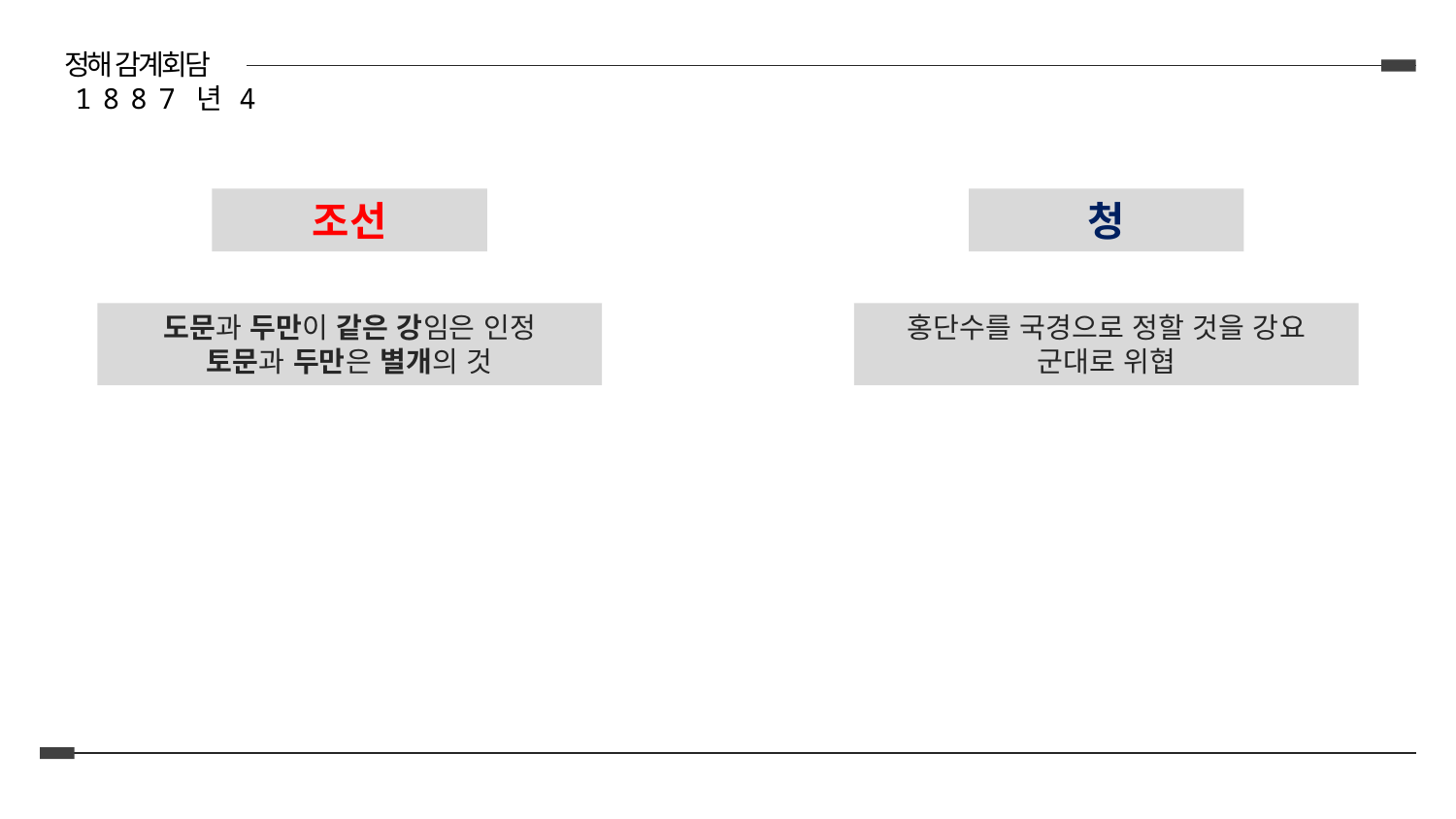

정해 감계회담
       1 8 8 7 년  4 월

조선
청
도문과 두만이 같은 강임은 인정
토문과 두만은 별개의 것
홍단수를 국경으로 정할 것을 강요
군대로 위협